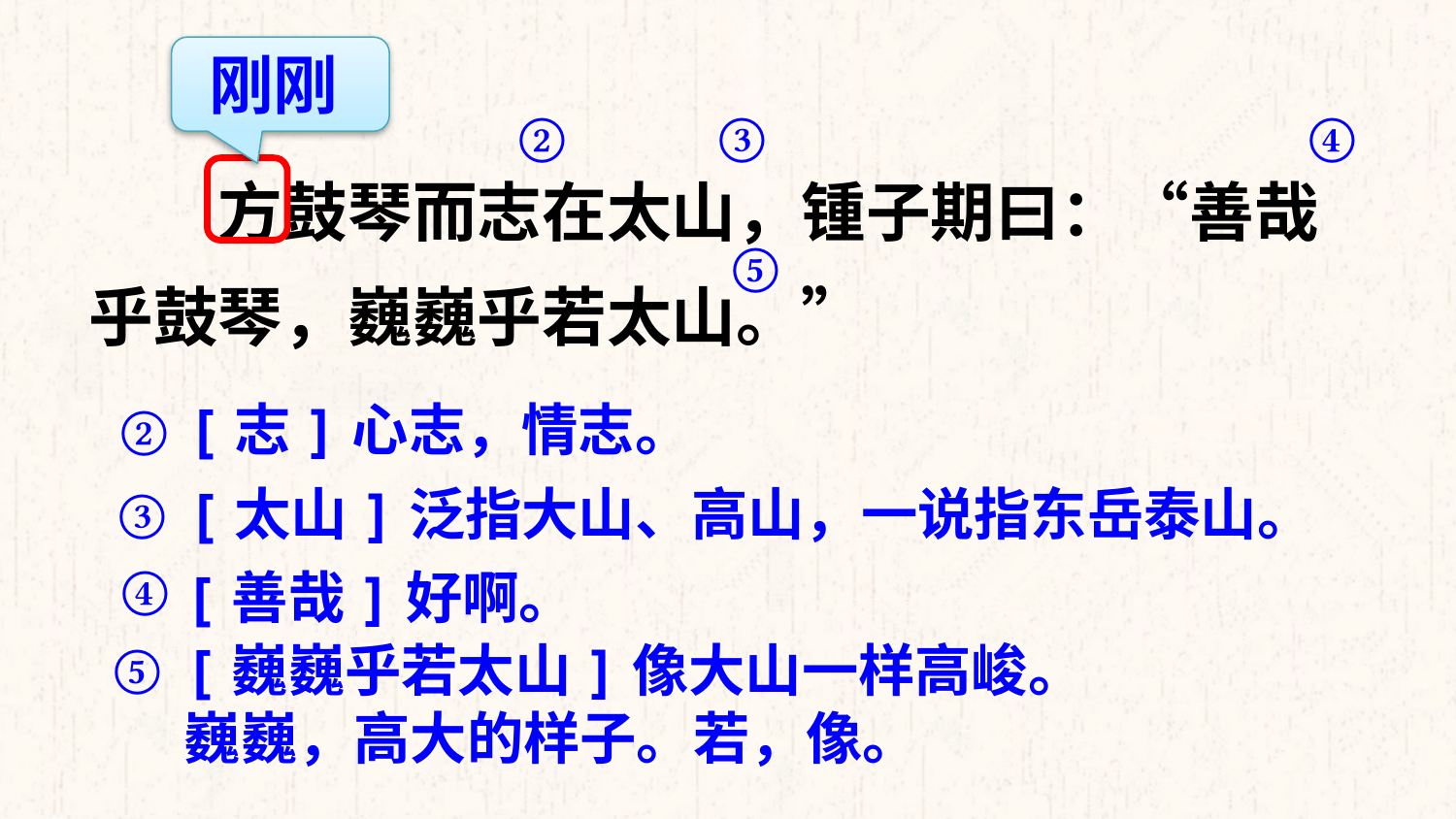

刚刚
②
③
④
　　方鼓琴而志在太山，锺子期曰：“善哉乎鼓琴，巍巍乎若太山。”

⑤
[志]心志，情志。
②
③
[太山]泛指大山、高山，一说指东岳泰山。
④
[善哉]好啊。
⑤
[巍巍乎若太山]像大山一样高峻。
巍巍，高大的样子。若，像。